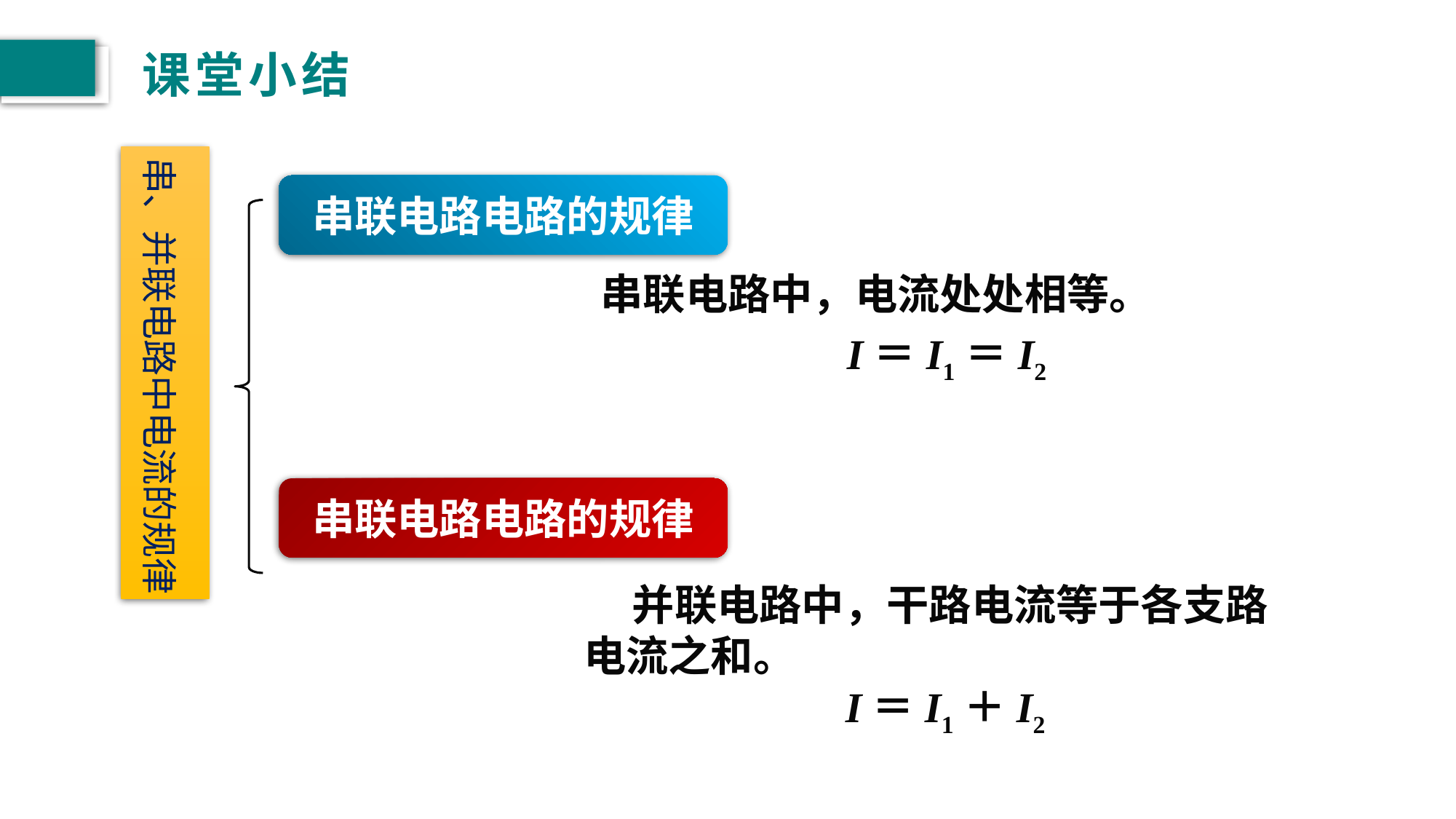

# 课堂小结
串、并联电路中电流的规律
串联电路电路的规律

串联电路中，电流处处相等。
I＝I1＝I2
串联电路电路的规律
    并联电路中，干路电流等于各支路电流之和。
   I＝I1＋I2